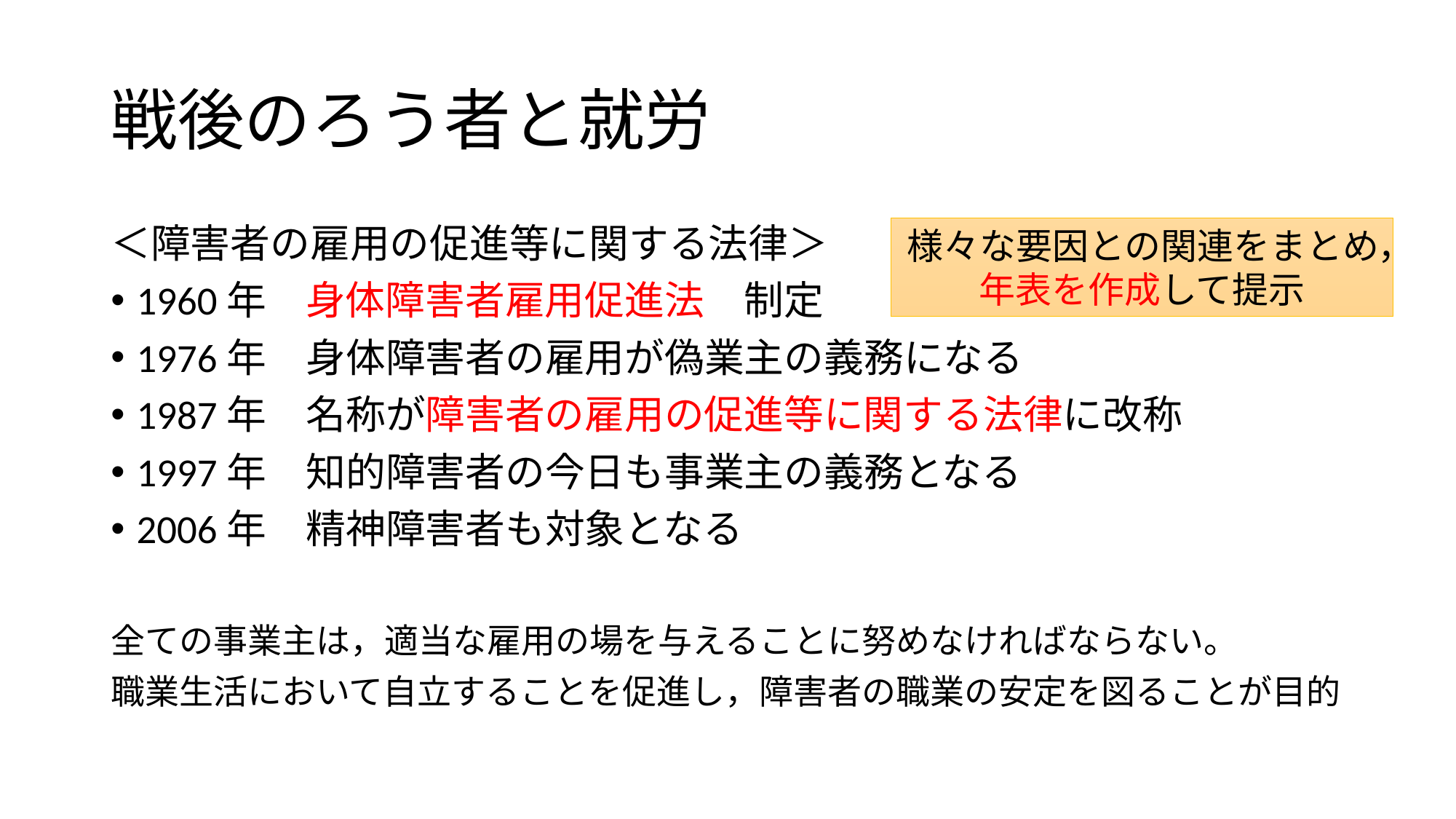

# 戦後のろう者と就労
＜障害者の雇用の促進等に関する法律＞
1960年　身体障害者雇用促進法　制定
1976年　身体障害者の雇用が偽業主の義務になる
1987年　名称が障害者の雇用の促進等に関する法律に改称
1997年　知的障害者の今日も事業主の義務となる
2006年　精神障害者も対象となる

全ての事業主は，適当な雇用の場を与えることに努めなければならない。
職業生活において自立することを促進し，障害者の職業の安定を図ることが目的

様々な要因との関連をまとめ，
年表を作成して提示